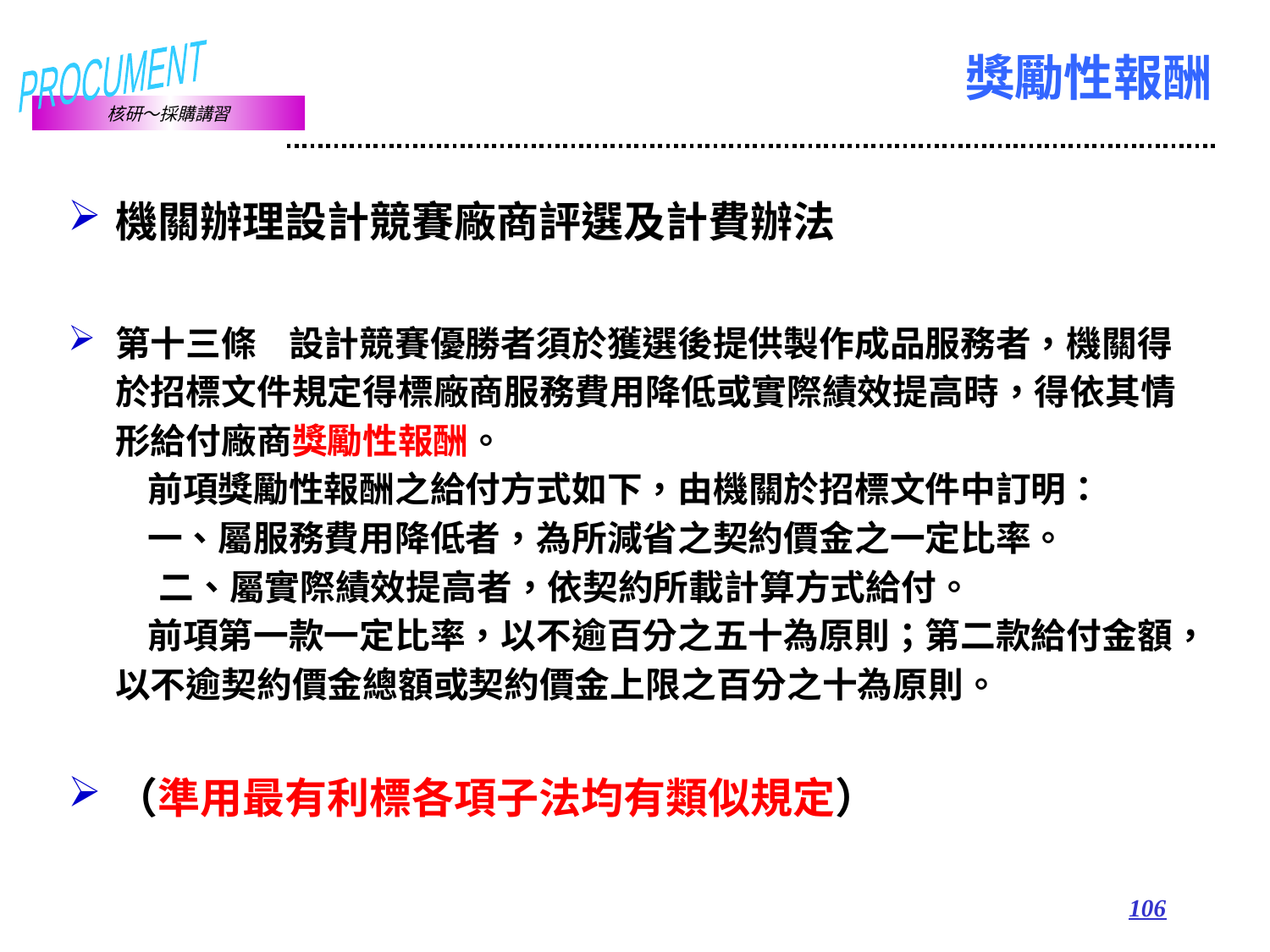

# 獎勵性報酬
機關辦理設計競賽廠商評選及計費辦法

第十三條    設計競賽優勝者須於獲選後提供製作成品服務者，機關得於招標文件規定得標廠商服務費用降低或實際績效提高時，得依其情形給付廠商獎勵性報酬。
    前項獎勵性報酬之給付方式如下，由機關於招標文件中訂明：
    一、屬服務費用降低者，為所減省之契約價金之一定比率。
　 二、屬實際績效提高者，依契約所載計算方式給付。
    前項第一款一定比率，以不逾百分之五十為原則；第二款給付金額，以不逾契約價金總額或契約價金上限之百分之十為原則。

（準用最有利標各項子法均有類似規定）

106